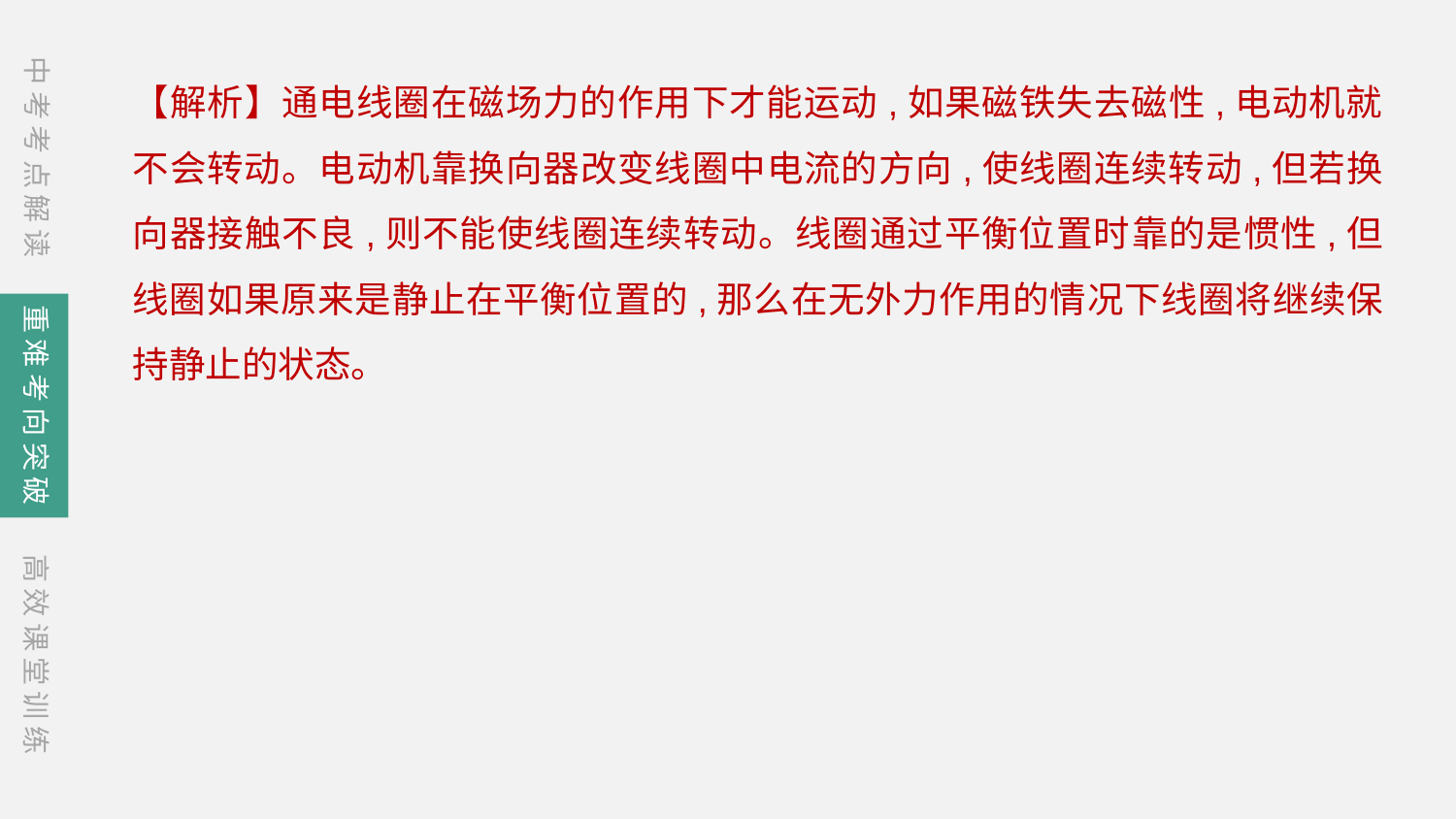

中考考点解读
【解析】通电线圈在磁场力的作用下才能运动,如果磁铁失去磁性,电动机就不会转动。电动机靠换向器改变线圈中电流的方向,使线圈连续转动,但若换向器接触不良,则不能使线圈连续转动。线圈通过平衡位置时靠的是惯性,但线圈如果原来是静止在平衡位置的,那么在无外力作用的情况下线圈将继续保持静止的状态。
重难考向突破

高效课堂训练